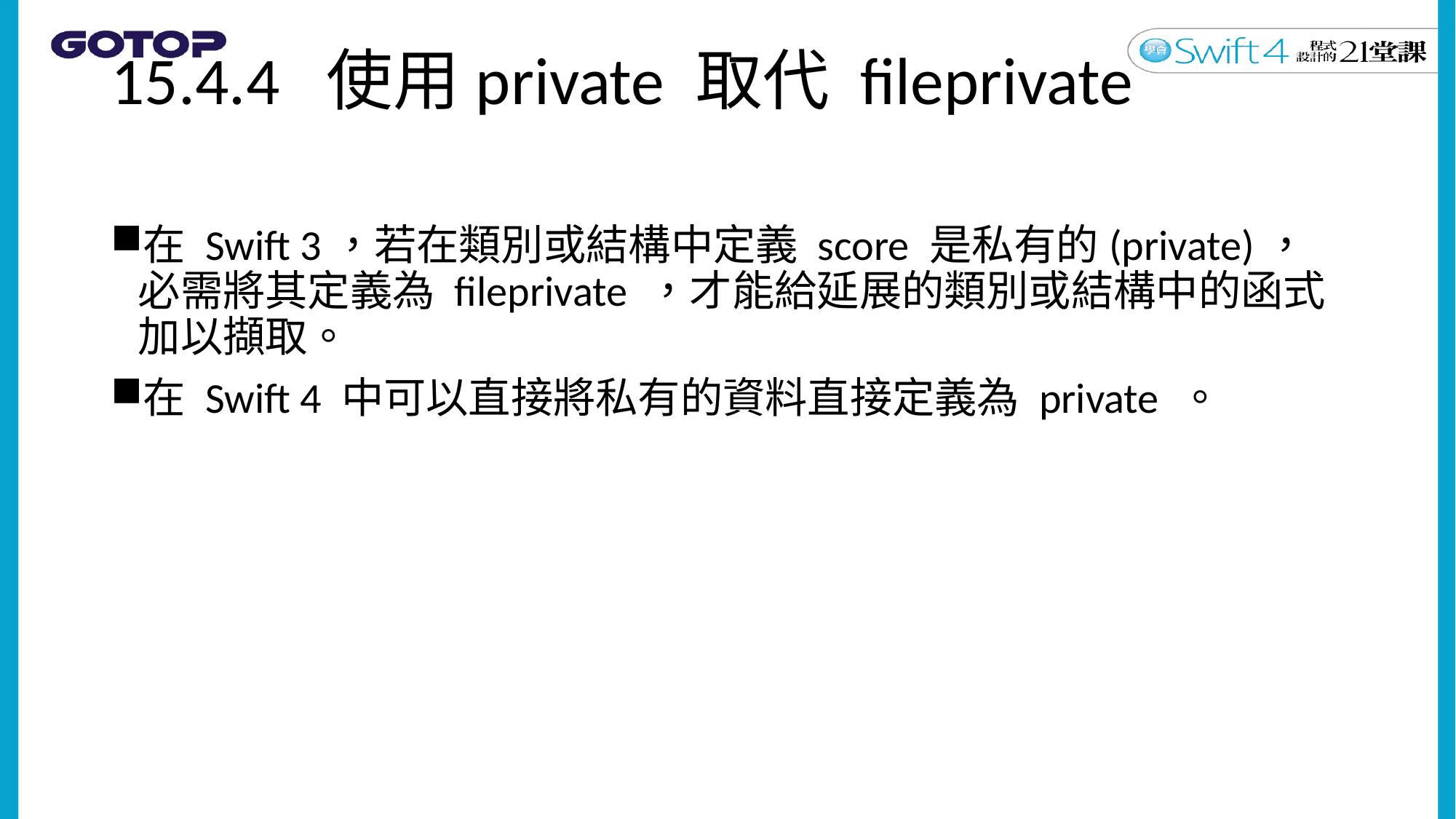

# 15.4.4  使用private 取代 fileprivate
在 Swift 3，若在類別或結構中定義 score 是私有的(private)，必需將其定義為 fileprivate ，才能給延展的類別或結構中的函式加以擷取。
在 Swift 4 中可以直接將私有的資料直接定義為 private 。